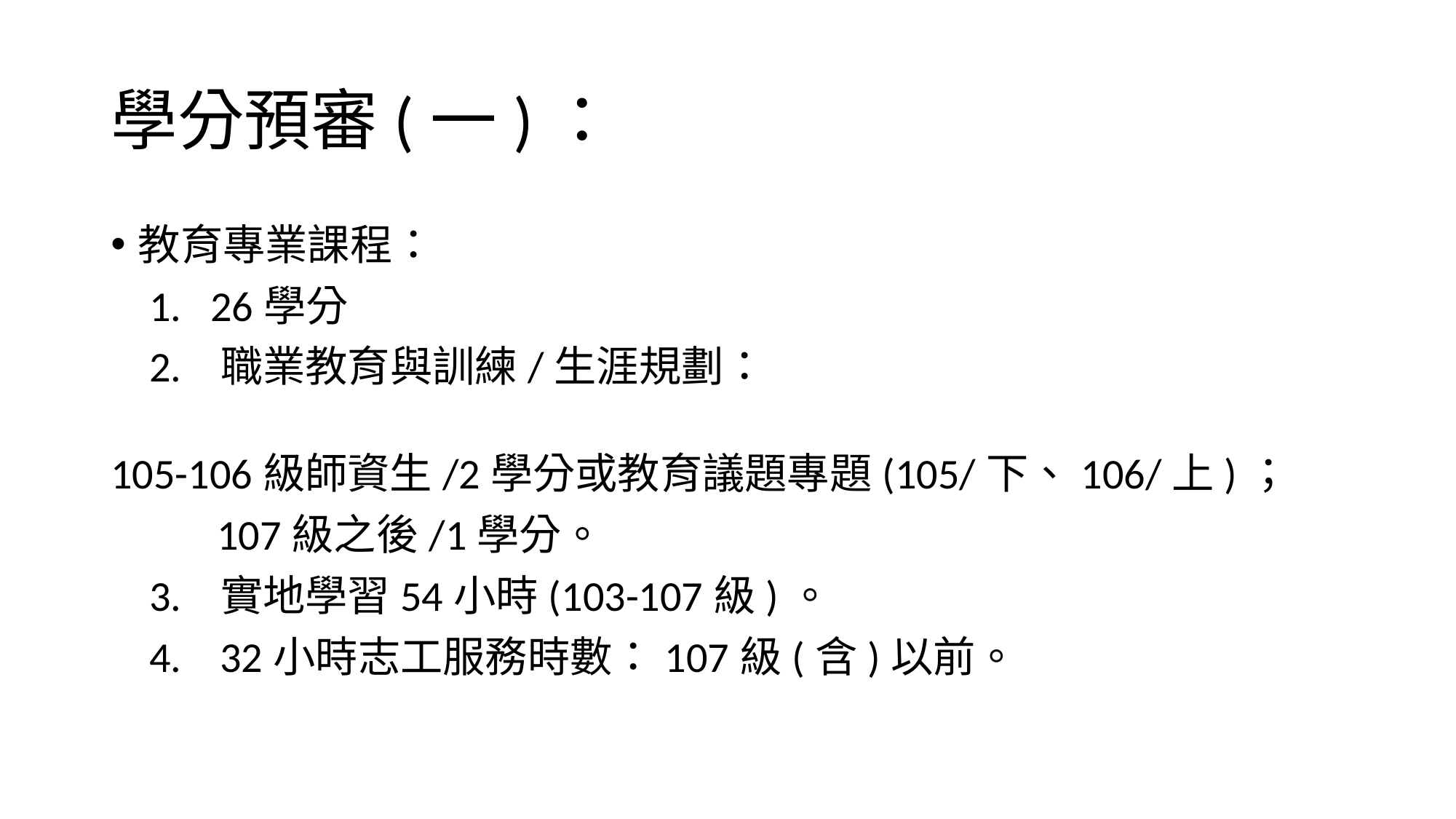

# 學分預審(一)：
教育專業課程：
    1.   26學分
    2.   職業教育與訓練/生涯規劃：
           105-106級師資生/2學分或教育議題專題(105/下、106/上)；
           107級之後/1學分。
    3.   實地學習54小時(103-107級)。
    4.    32小時志工服務時數：107級(含)以前。